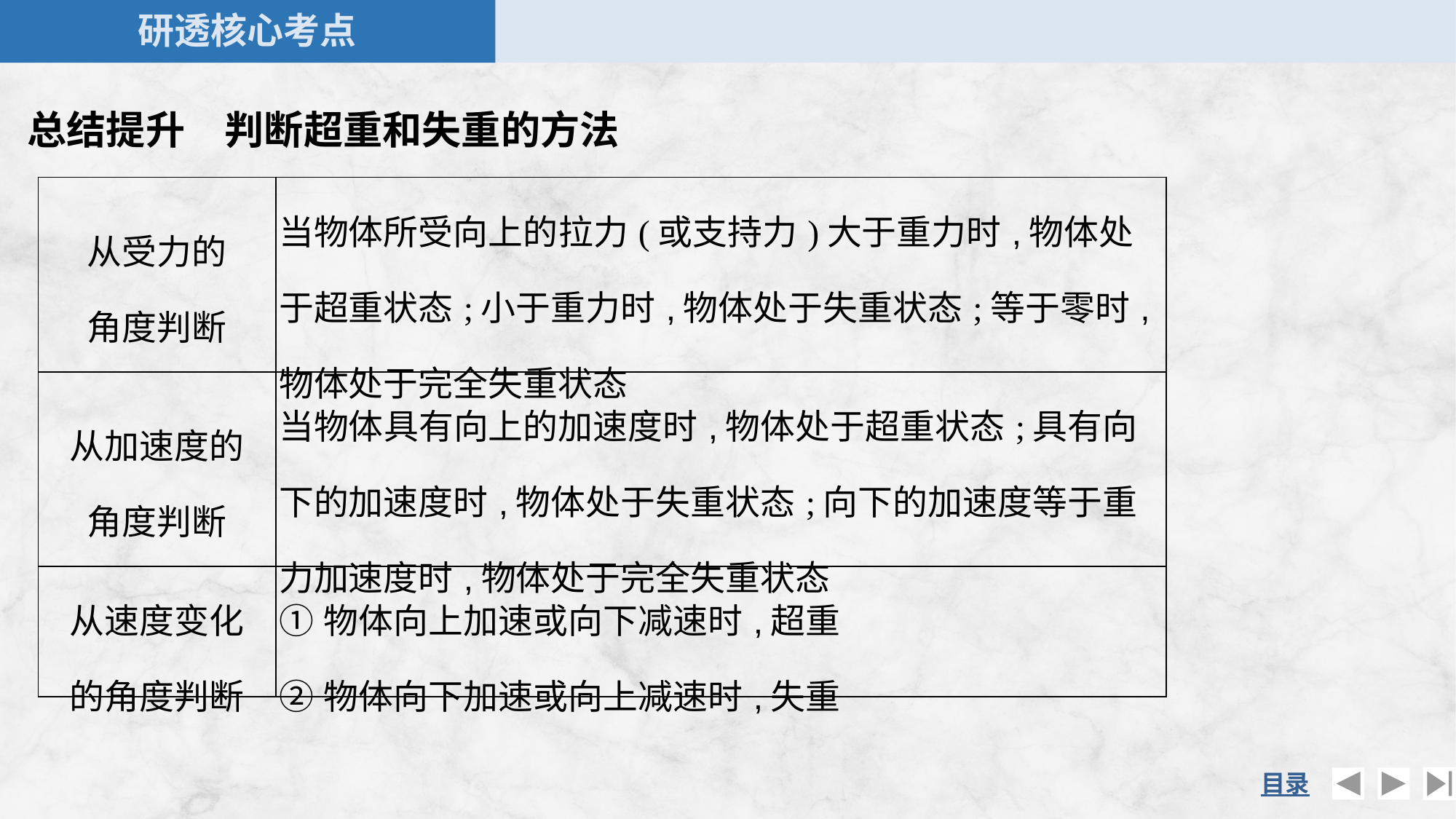

总结提升　判断超重和失重的方法
| 从受力的 角度判断 | 当物体所受向上的拉力(或支持力)大于重力时,物体处于超重状态;小于重力时,物体处于失重状态;等于零时,物体处于完全失重状态 |
| --- | --- |
| 从加速度的 角度判断 | 当物体具有向上的加速度时,物体处于超重状态;具有向下的加速度时,物体处于失重状态;向下的加速度等于重力加速度时,物体处于完全失重状态 |
| 从速度变化 的角度判断 | ①物体向上加速或向下减速时,超重 ②物体向下加速或向上减速时,失重 |